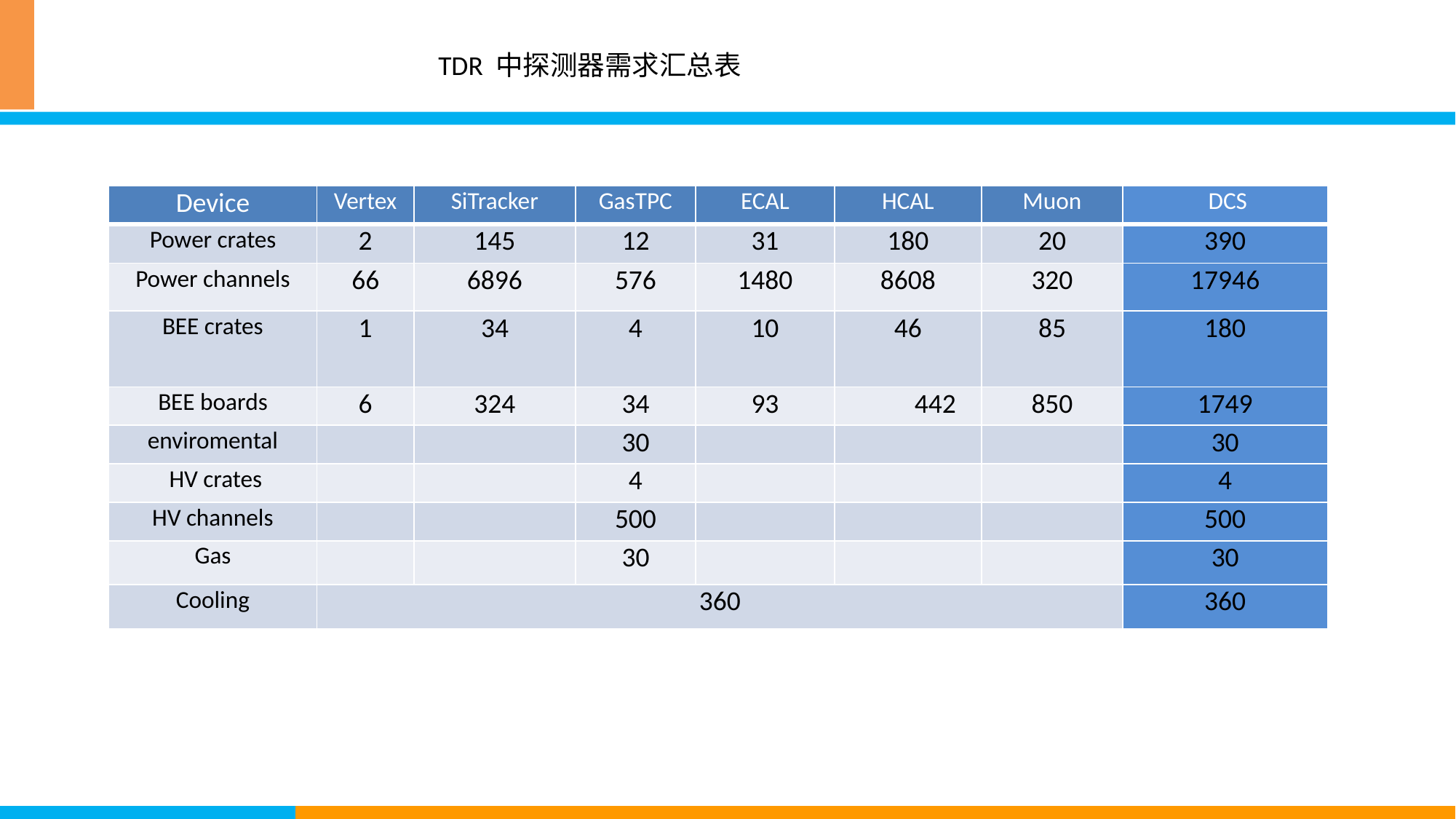

TDR 中探测器需求汇总表
| Device | Vertex | SiTracker | GasTPC | ECAL | HCAL | Muon | DCS |
| --- | --- | --- | --- | --- | --- | --- | --- |
| Power crates | 2 | 145 | 12 | 31 | 180 | 20 | 390 |
| Power channels | 66 | 6896 | 576 | 1480 | 8608 | 320 | 17946 |
| BEE crates | 1 | 34 | 4 | 10 | 46 | 85 | 180 |
| BEE boards | 6 | 324 | 34 | 93 | 442 | 850 | 1749 |
| enviromental |  |  | 30 |  |  |  | 30 |
| HV crates |  |  | 4 |  |  |  | 4 |
| HV channels |  |  | 500 |  |  |  | 500 |
| Gas |  |  | 30 |  |  |  | 30 |
| Cooling | 360 |  |  |  |  |  | 360 |
34